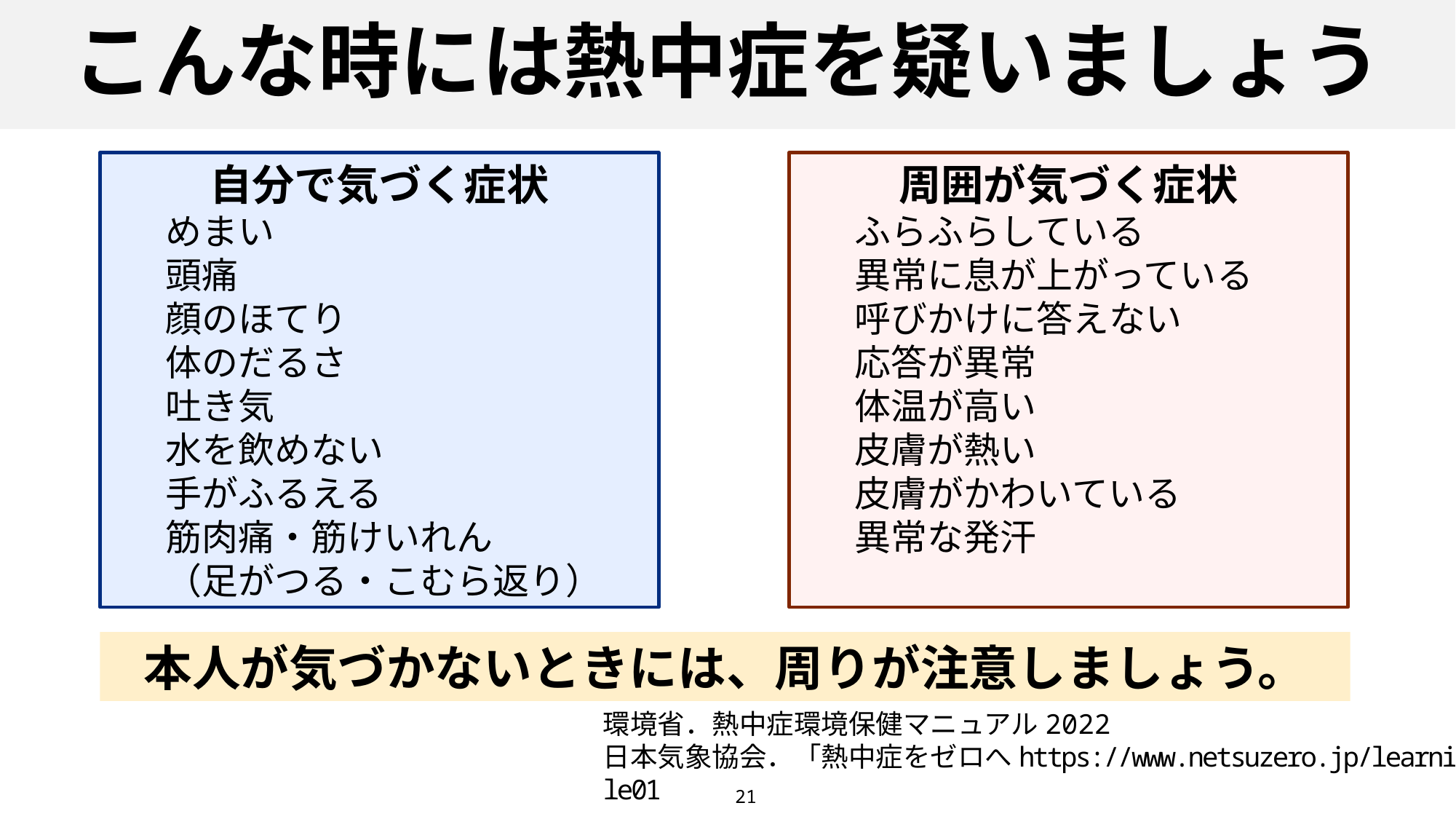

# こんな時には熱中症を疑いましょう
自分で気づく症状
めまい
頭痛
顔のほてり
体のだるさ
吐き気
水を飲めない
手がふるえる
筋肉痛・筋けいれん
（足がつる・こむら返り）
周囲が気づく症状
ふらふらしている
異常に息が上がっている
呼びかけに答えない
応答が異常
体温が高い
皮膚が熱い
皮膚がかわいている
異常な発汗

本人が気づかないときには、周りが注意しましょう。
環境省．熱中症環境保健マニュアル2022
日本気象協会．「熱中症をゼロへhttps://www.netsuzero.jp/learning/le01
21